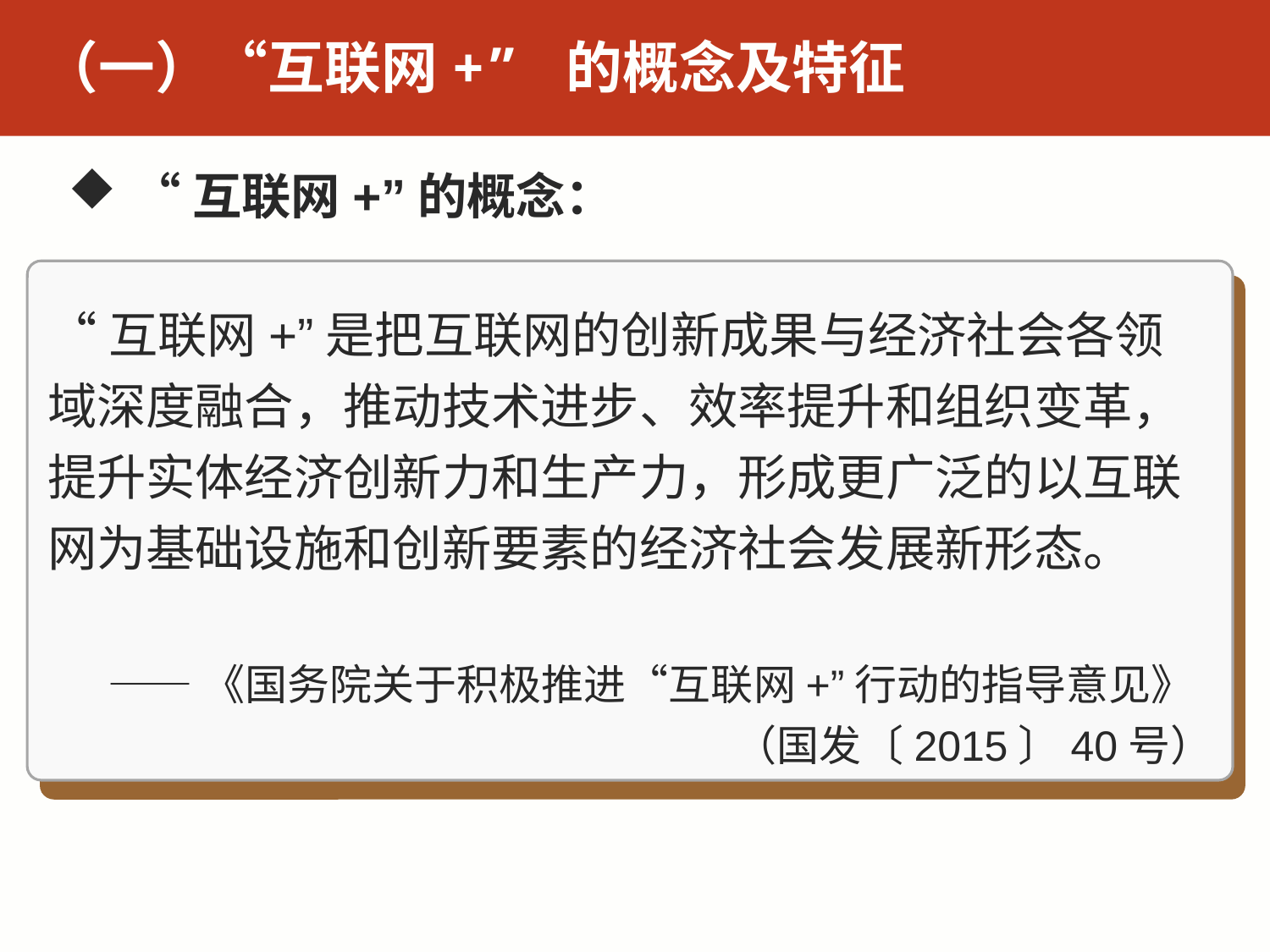

（一）“互联网+” 的概念及特征
“互联网+”的概念：

“互联网+”是把互联网的创新成果与经济社会各领域深度融合，推动技术进步、效率提升和组织变革，提升实体经济创新力和生产力，形成更广泛的以互联网为基础设施和创新要素的经济社会发展新形态。

——《国务院关于积极推进“互联网+”行动的指导意见》   （国发〔2015〕40号）